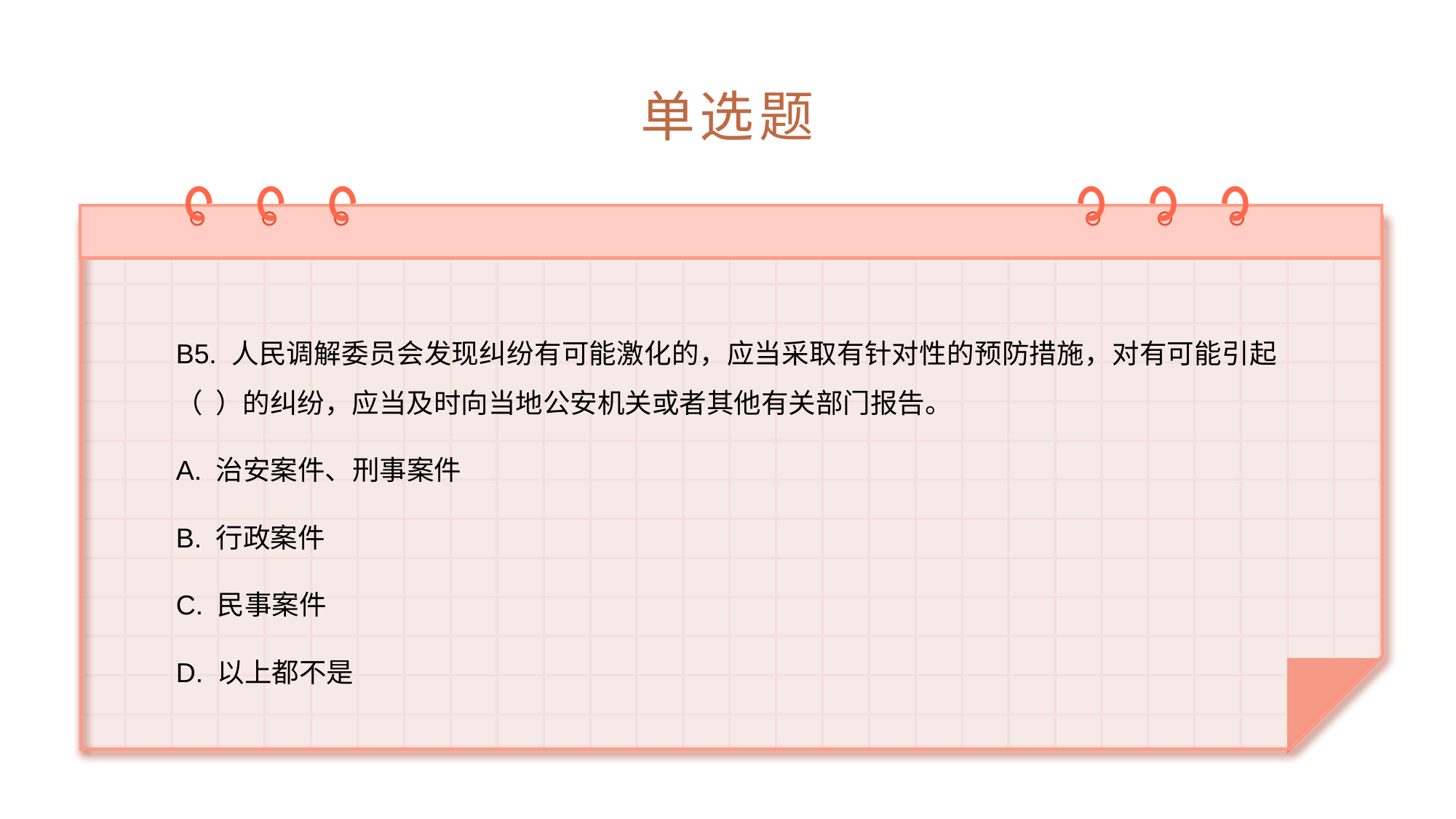

# 单选题

B5. 人民调解委员会发现纠纷有可能激化的，应当采取有针对性的预防措施，对有可能引起（  ）的纠纷，应当及时向当地公安机关或者其他有关部门报告。
A. 治安案件、刑事案件
B. 行政案件
C. 民事案件
D. 以上都不是